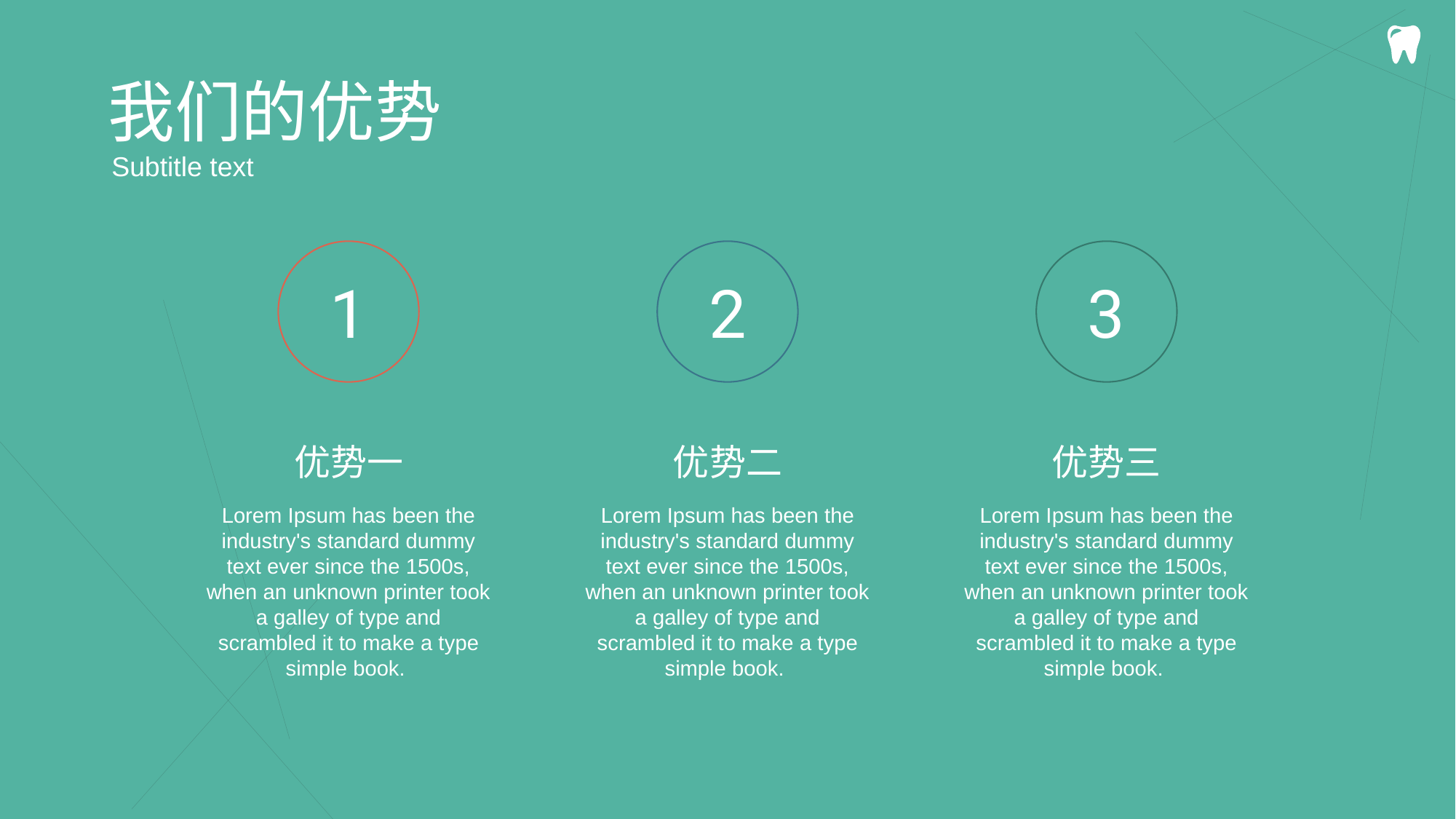

# 我们的优势
Subtitle text
1
2
3
优势一
优势二
优势三
Lorem Ipsum has been the industry's standard dummy text ever since the 1500s, when an unknown printer took a galley of type and scrambled it to make a type simple book.
Lorem Ipsum has been the industry's standard dummy text ever since the 1500s, when an unknown printer took a galley of type and scrambled it to make a type simple book.
Lorem Ipsum has been the industry's standard dummy text ever since the 1500s, when an unknown printer took a galley of type and scrambled it to make a type simple book.